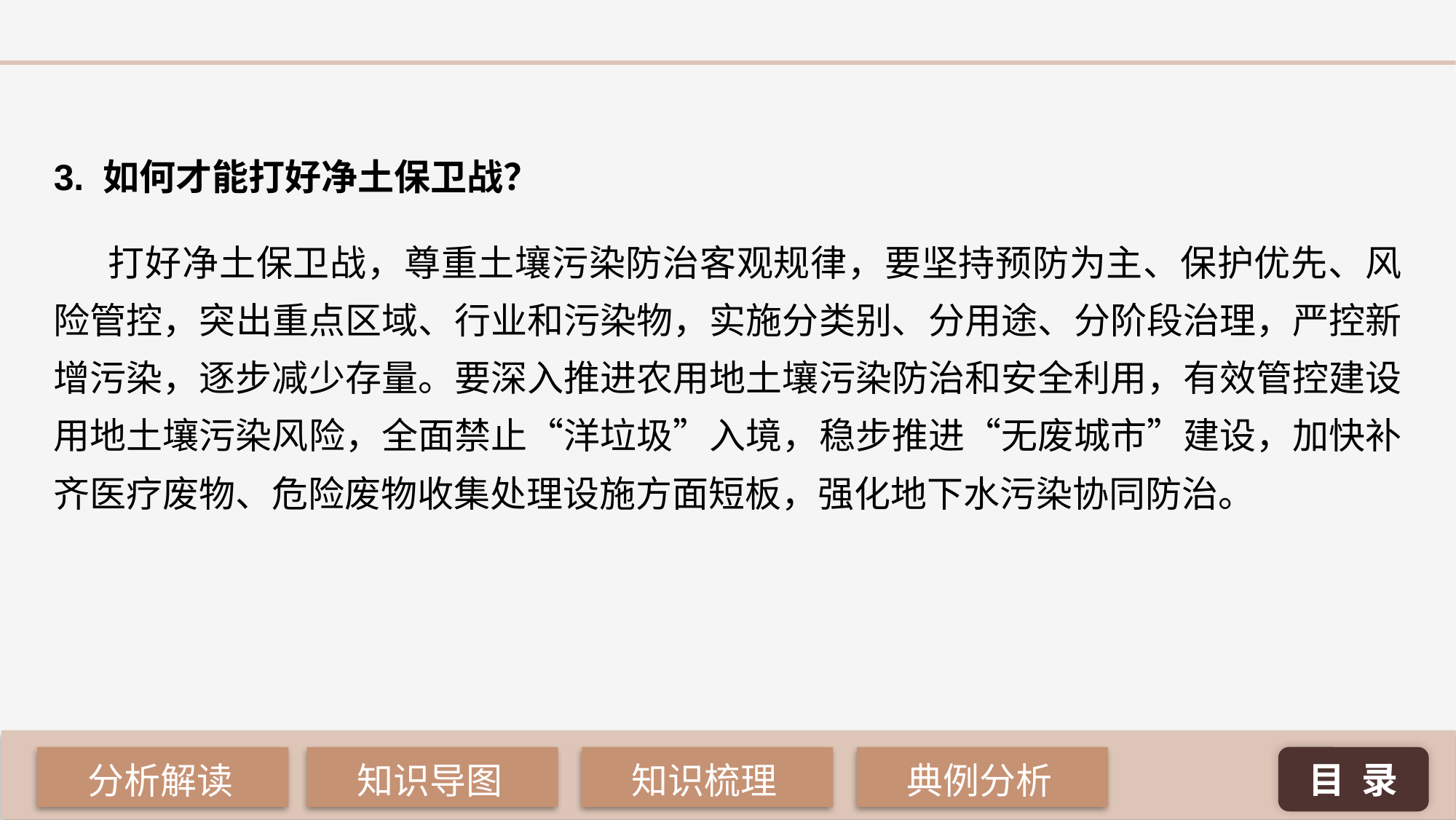

3. 如何才能打好净土保卫战？
打好净土保卫战，尊重土壤污染防治客观规律，要坚持预防为主、保护优先、风险管控，突出重点区域、行业和污染物，实施分类别、分用途、分阶段治理，严控新增污染，逐步减少存量。要深入推进农用地土壤污染防治和安全利用，有效管控建设用地土壤污染风险，全面禁止“洋垃圾”入境，稳步推进“无废城市”建设，加快补齐医疗废物、危险废物收集处理设施方面短板，强化地下水污染协同防治。